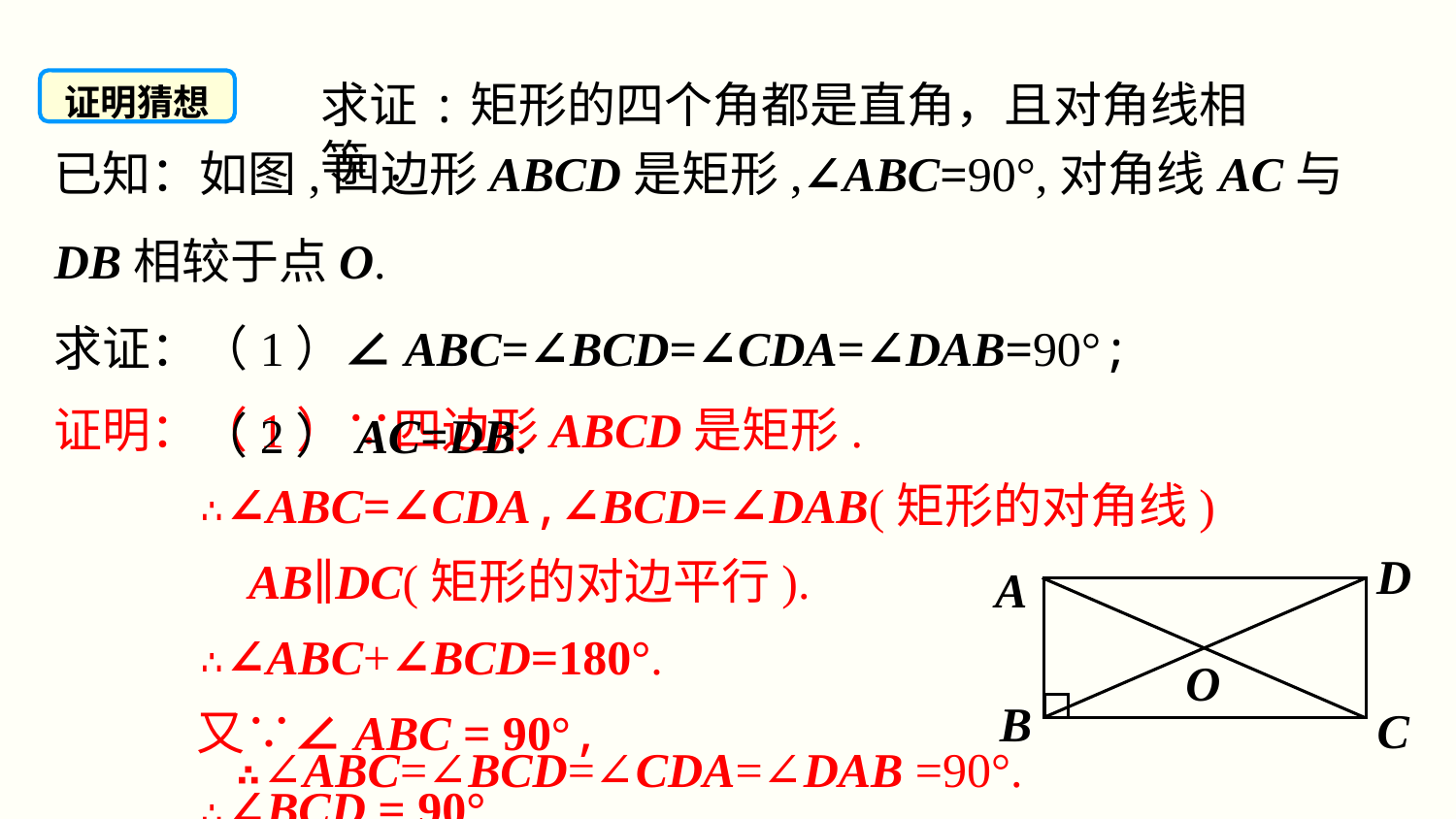

求证:矩形的四个角都是直角，且对角线相等.
证明猜想
已知：如图,四边形ABCD是矩形,∠ABC=90°,对角线	AC与DB相较于点O.
求证：（1）∠ABC=∠BCD=∠CDA=∠DAB=90°;
	（2）AC=DB.
证明：（1）∵四边形ABCD是矩形.
 	∴∠ABC=∠CDA,∠BCD=∠DAB(矩形的对角线)
                AB∥DC(矩形的对边平行).
            ∴∠ABC+∠BCD=180°.
            又∵∠ABC = 90°,
            ∴∠BCD = 90°.
D
A

O
B
C

∴∠ABC=∠BCD=∠CDA=∠DAB =90°.